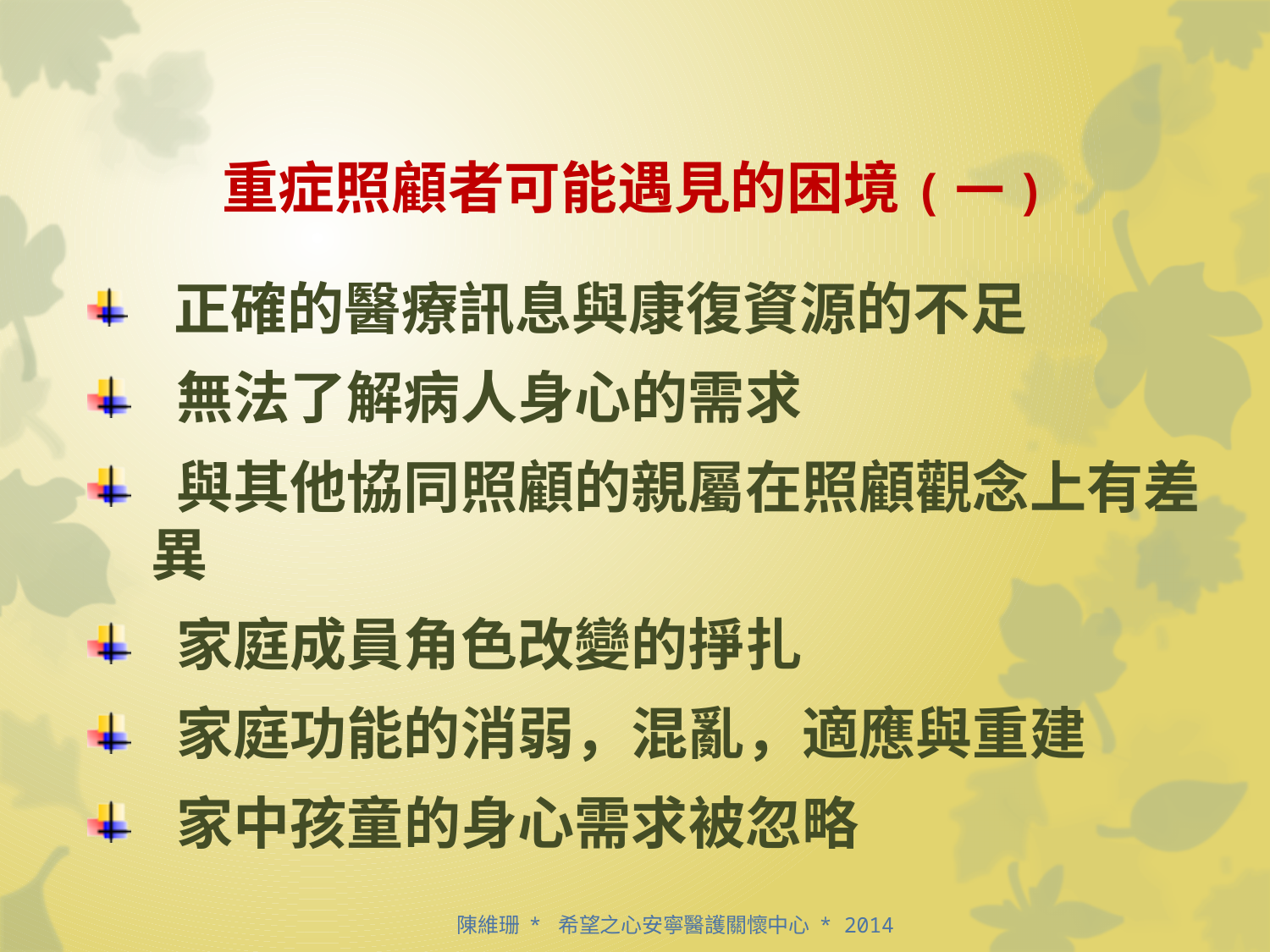

# 重症照顧者可能遇見的困境(一)
 正確的醫療訊息與康復資源的不足
 無法了解病人身心的需求
 與其他協同照顧的親屬在照顧觀念上有差異
 家庭成員角色改變的掙扎
 家庭功能的消弱，混亂，適應與重建
 家中孩童的身心需求被忽略
 　　　　　　　　　　　　　     陳維珊 * 希望之心安寧醫護關懷中心 * 2014